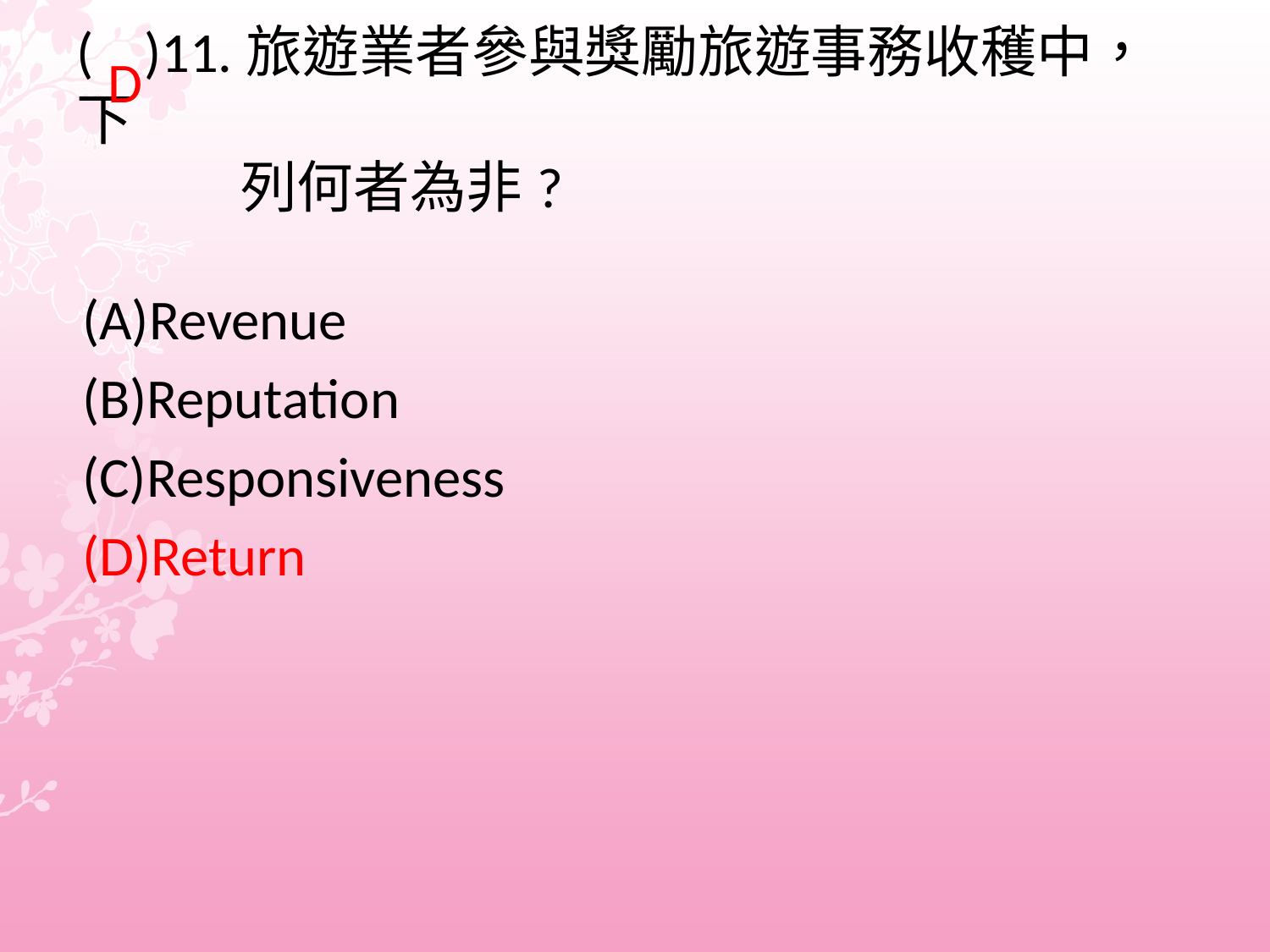

# (    )11.旅遊業者參與獎勵旅遊事務收穫中，下 列何者為非?
  D

(A)Revenue
(B)Reputation
(C)Responsiveness
(D)Return